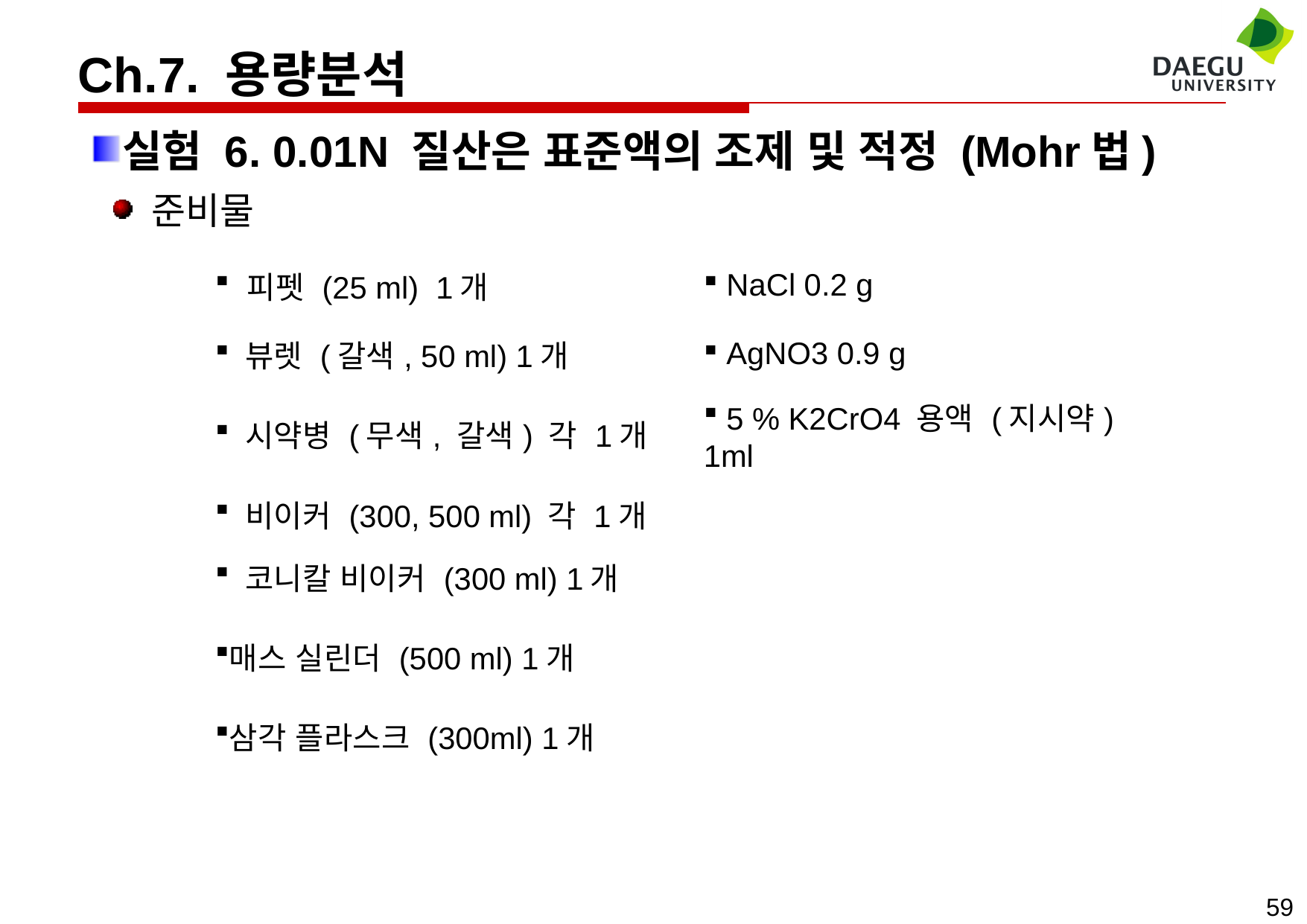

Ch.7. 용량분석
실험 6. 0.01N 질산은 표준액의 조제 및 적정 (Mohr법)
 준비물

| 피펫 (25 ml) 1개 | NaCl 0.2 g |
| --- | --- |
| 뷰렛 (갈색, 50 ml) 1개 | AgNO3 0.9 g |
| 시약병 (무색, 갈색) 각 1개 | 5 % K2CrO4 용액 (지시약) 1ml |
| 비이커 (300, 500 ml) 각 1개 |  |
| 코니칼 비이커 (300 ml) 1개 매스 실린더 (500 ml) 1개 삼각 플라스크 (300ml) 1개 |  |
59